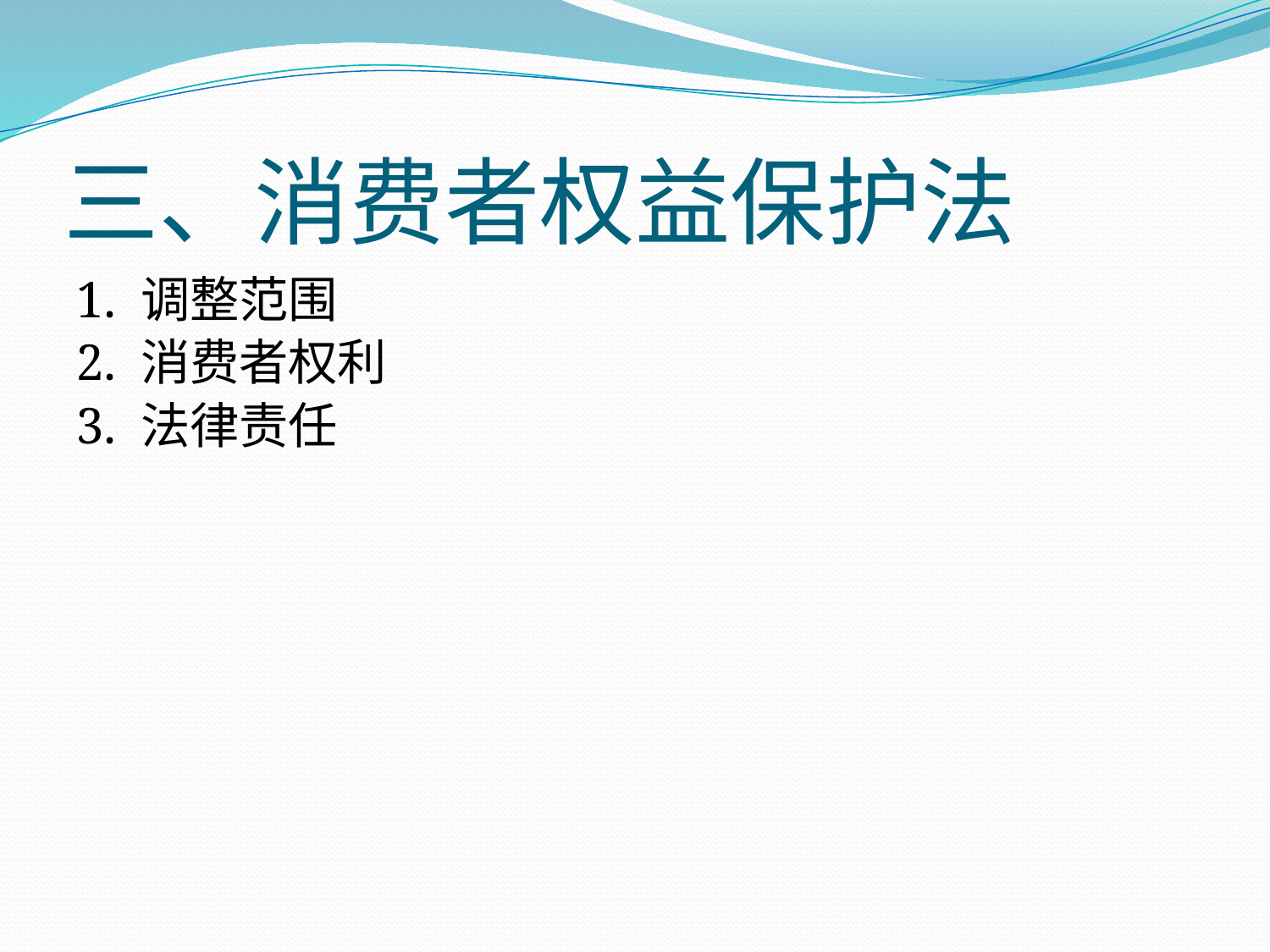

# 三、消费者权益保护法
1. 调整范围
2. 消费者权利
3. 法律责任